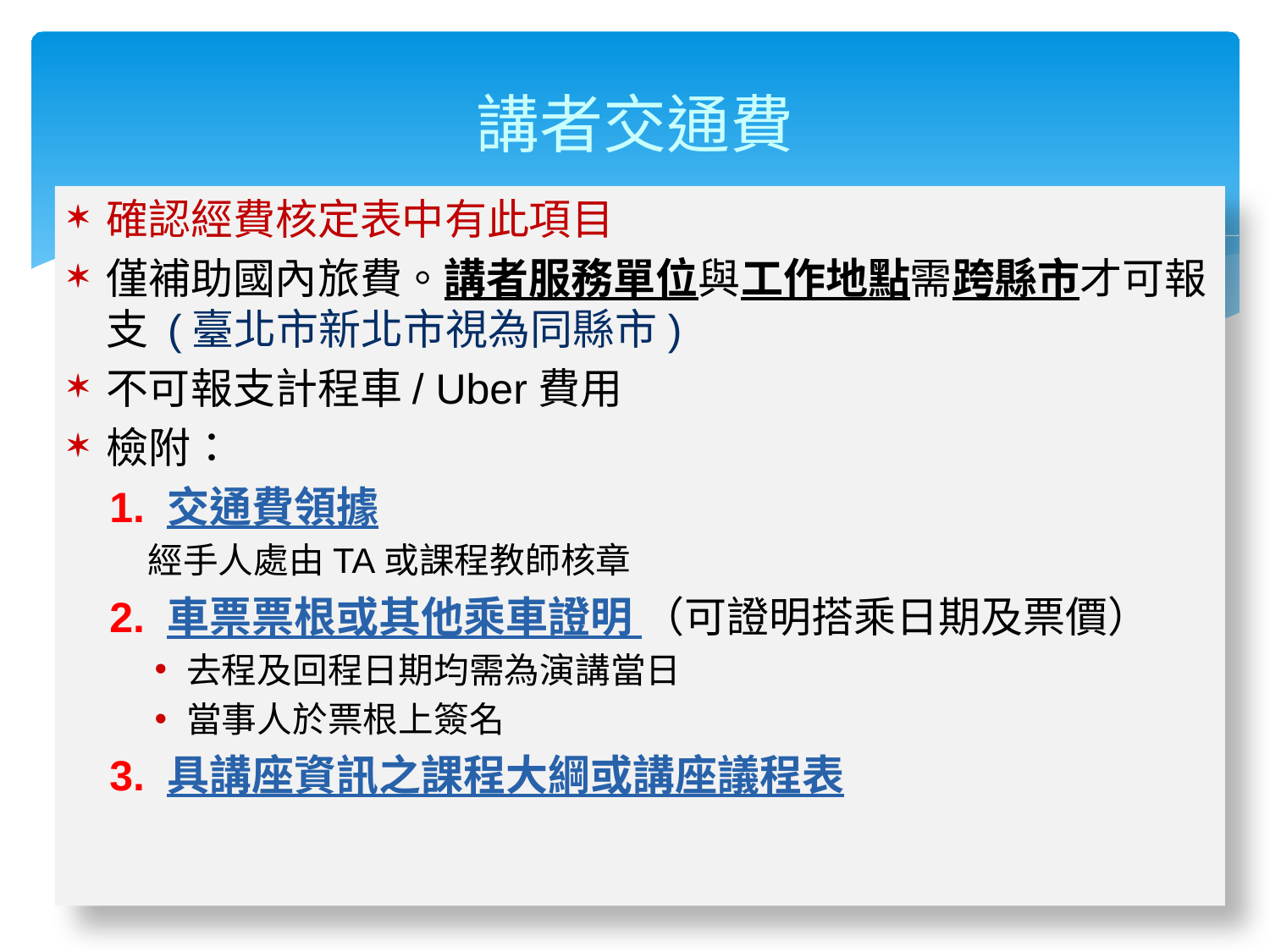

# 講者交通費
確認經費核定表中有此項目
僅補助國內旅費。講者服務單位與工作地點需跨縣市才可報支 (臺北市新北市視為同縣市)
不可報支計程車/ Uber費用
檢附：
1. 交通費領據
    經手人處由TA或課程教師核章
2. 車票票根或其他乘車證明 （可證明搭乘日期及票價）
去程及回程日期均需為演講當日
當事人於票根上簽名
3. 具講座資訊之課程大綱或講座議程表